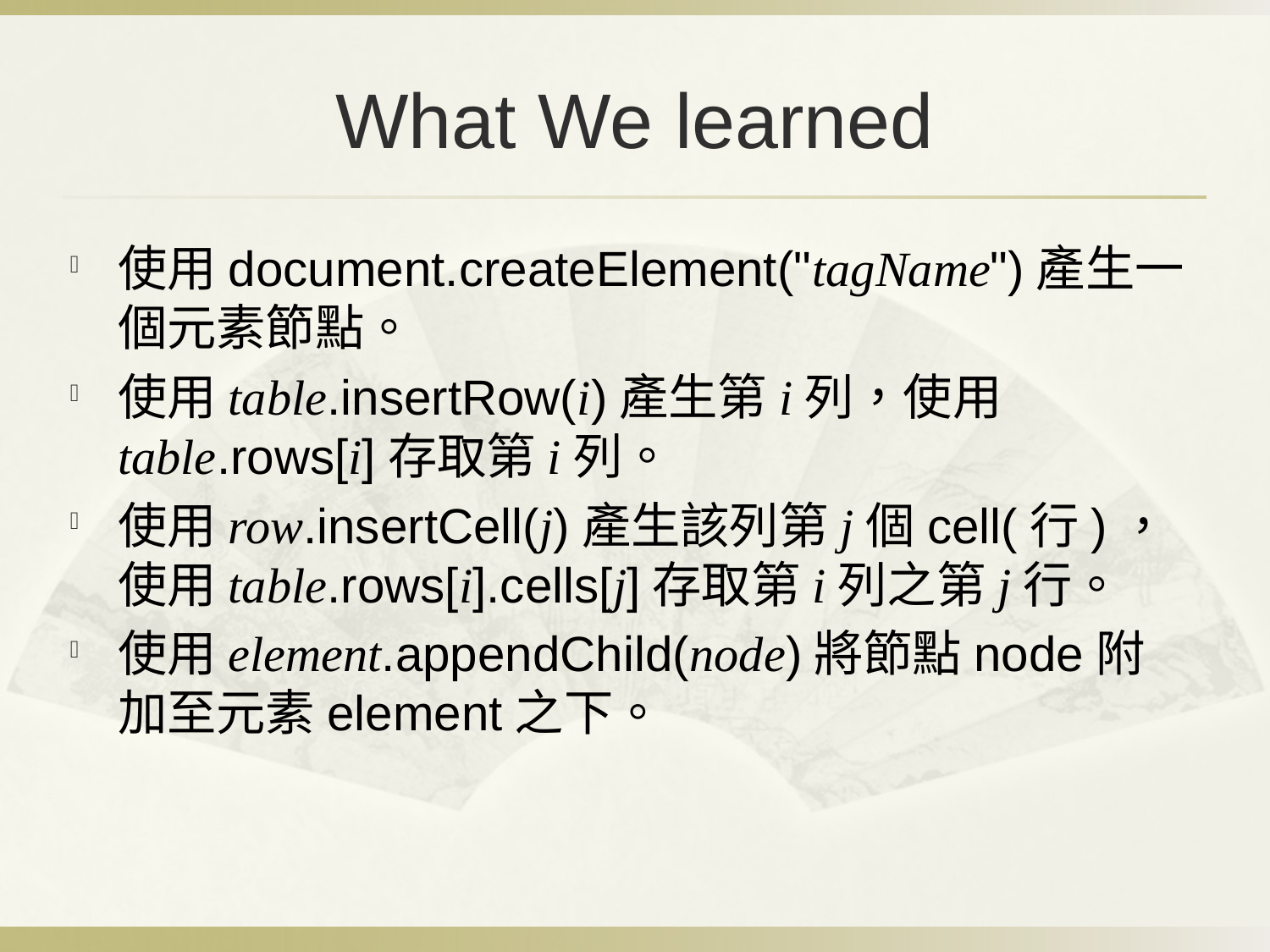

# What We learned
使用document.createElement("tagName")產生一個元素節點。
使用table.insertRow(i)產生第i列，使用table.rows[i]存取第i列。
使用row.insertCell(j)產生該列第j個cell(行)，使用table.rows[i].cells[j]存取第i列之第j行。
使用element.appendChild(node)將節點node附加至元素element之下。